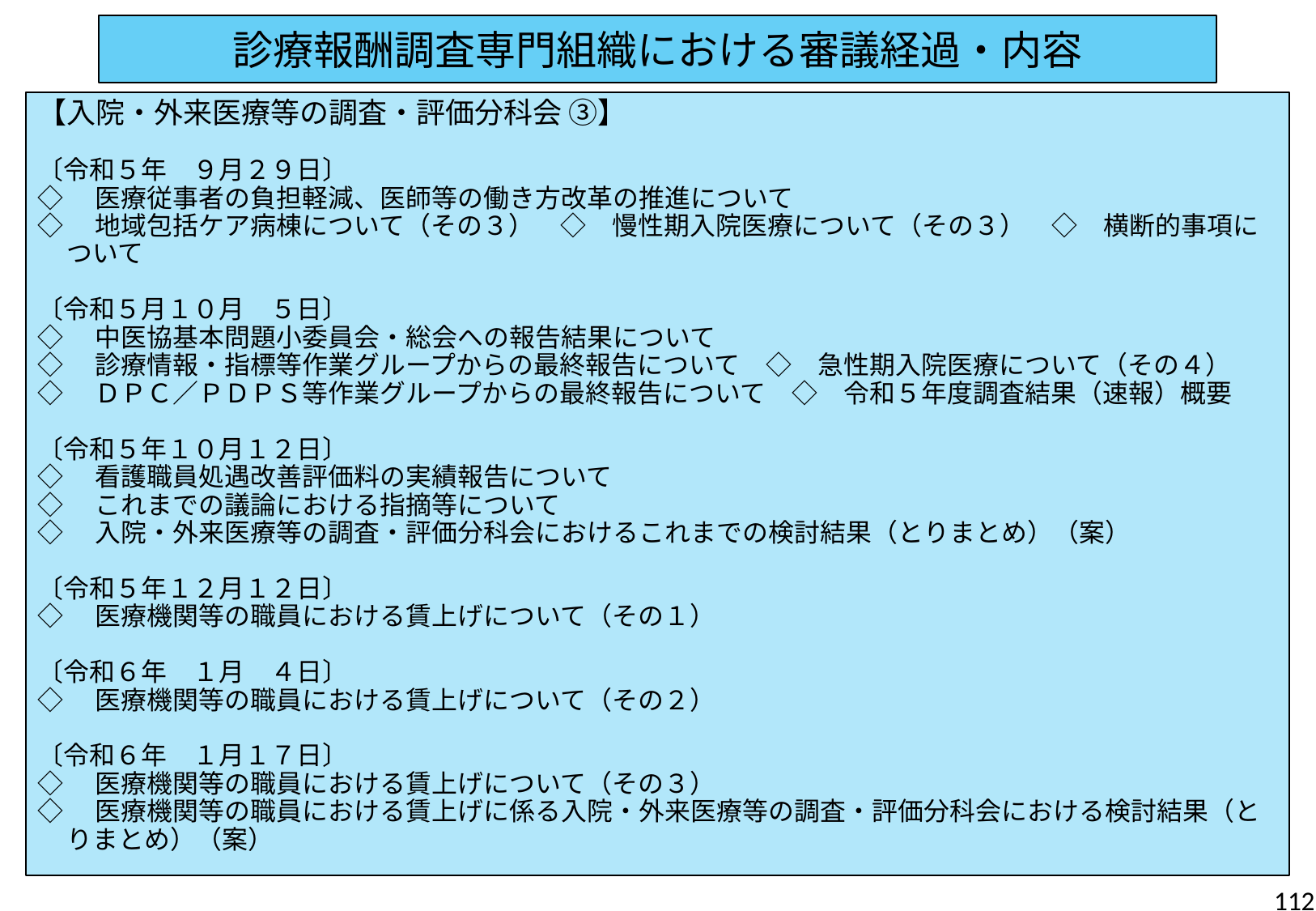

診療報酬調査専門組織における審議経過・内容
【入院・外来医療等の調査・評価分科会 ③】

〔令和５年　９月２９日〕
◇　医療従事者の負担軽減、医師等の働き方改革の推進について
◇　地域包括ケア病棟について（その３）　◇　慢性期入院医療について（その３）　◇　横断的事項について

〔令和５月１０月　５日〕
◇　中医協基本問題小委員会・総会への報告結果について
◇　診療情報・指標等作業グループからの最終報告について　◇　急性期入院医療について（その４）
◇　ＤＰＣ／ＰＤＰＳ等作業グループからの最終報告について　◇　令和５年度調査結果（速報）概要

〔令和５年１０月１２日〕
◇　看護職員処遇改善評価料の実績報告について
◇　これまでの議論における指摘等について
◇　入院・外来医療等の調査・評価分科会におけるこれまでの検討結果（とりまとめ）（案）

〔令和５年１２月１２日〕
◇　医療機関等の職員における賃上げについて（その１）

〔令和６年　１月　４日〕
◇　医療機関等の職員における賃上げについて（その２）

〔令和６年　１月１７日〕
◇　医療機関等の職員における賃上げについて（その３）
◇　医療機関等の職員における賃上げに係る入院・外来医療等の調査・評価分科会における検討結果（とりまとめ）（案）
112